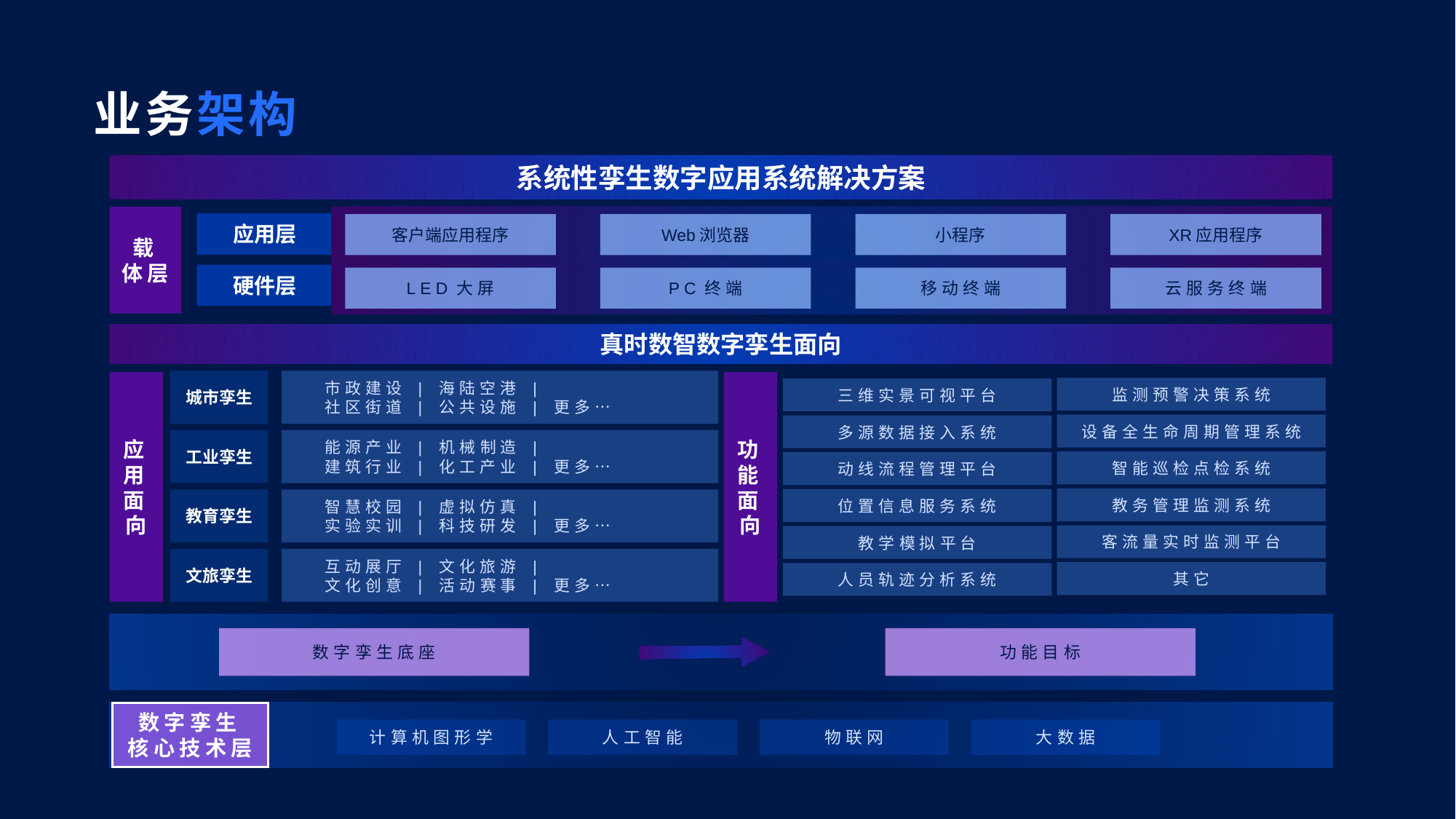

业务架构
系统性孪生数字应用系统解决方案

载体层
应用层
客户端应用程序
Web浏览器
小程序
XR应用程序

硬件层
LED大屏
PC终端
移动终端
云服务终端
真时数智数字孪生面向
城市孪生
市政建设 | 海陆空港 |
社区街道 | 公共设施 | 更多…
应用面向
功能面向
监测预警决策系统
三维实景可视平台
设备全生命周期管理系统
多源数据接入系统
工业孪生
能源产业 | 机械制造 |
建筑行业 | 化工产业 | 更多…
智能巡检点检系统
动线流程管理平台
教务管理监测系统
位置信息服务系统
智慧校园 | 虚拟仿真 |
实验实训 | 科技研发 | 更多…
教育孪生
客流量实时监测平台
教学模拟平台
文旅孪生
互动展厅 | 文化旅游 |
文化创意 | 活动赛事 | 更多…
其它
人员轨迹分析系统

数字孪生底座
功能目标

数字孪生
核心技术层
计算机图形学
人工智能
物联网
大数据